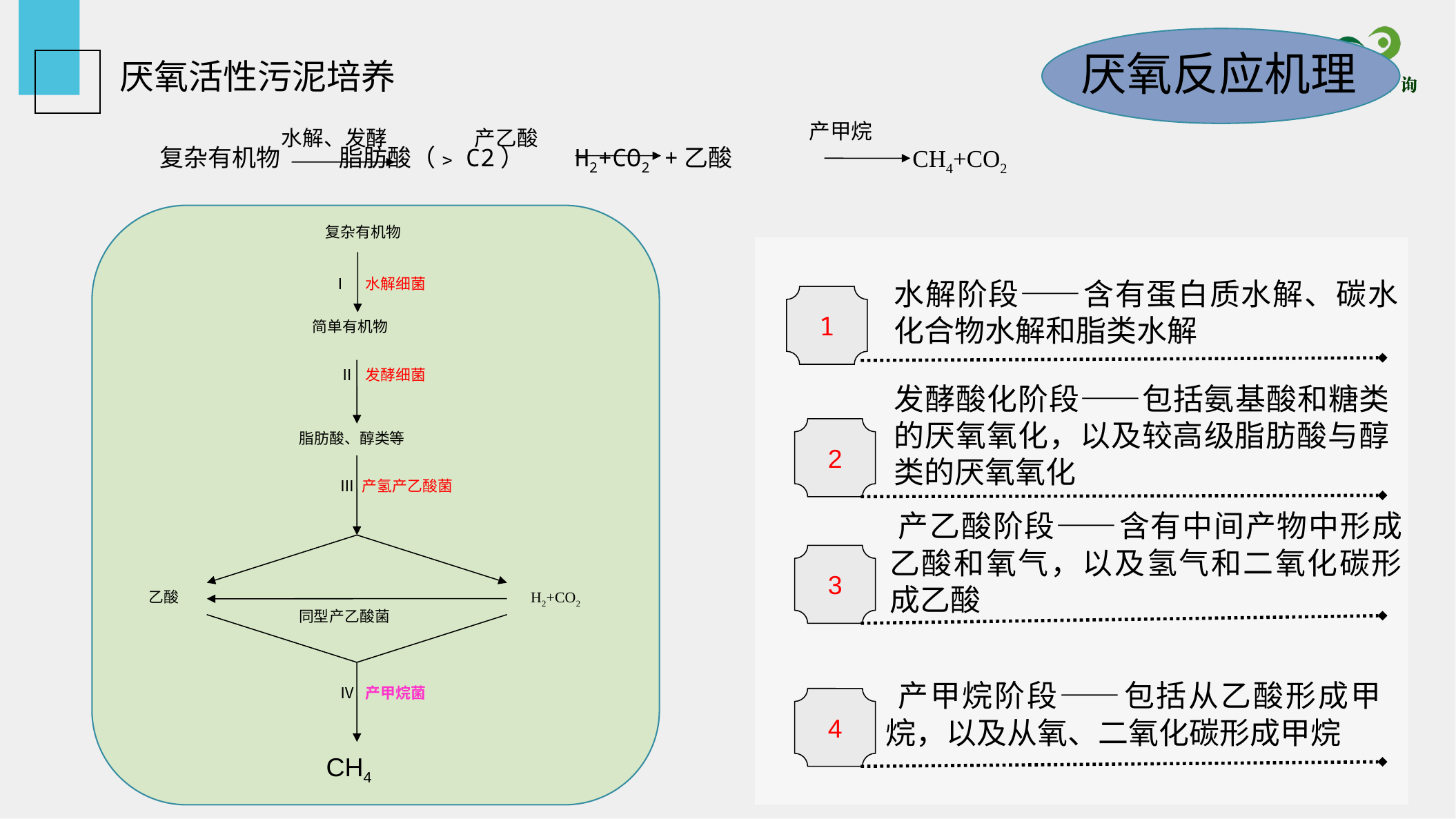

# 厌氧反应机理

厌氧活性污泥培养
      产甲烷
                               CH4+CO2
水解、发酵                  产乙酸

 复杂有机物           脂肪酸（﹥C2）           H2+CO2 +乙酸

复杂有机物

Ⅰ    水解细菌
水解阶段——含有蛋白质水解、碳水化合物水解和脂类水解
1
简单有机物
Ⅱ  发酵细菌

脂肪酸、醇类等

Ⅲ 产氢产乙酸菌

乙酸
H2+CO2

同型产乙酸菌

Ⅳ  产甲烷菌

发酵酸化阶段——包括氨基酸和糖类的厌氧氧化，以及较高级脂肪酸与醇类的厌氧氧化
2
    产乙酸阶段——含有中间产物中形成乙酸和氧气，以及氢气和二氧化碳形成乙酸

3

    产甲烷阶段——包括从乙酸形成甲烷，以及从氧、二氧化碳形成甲烷
4
CH4